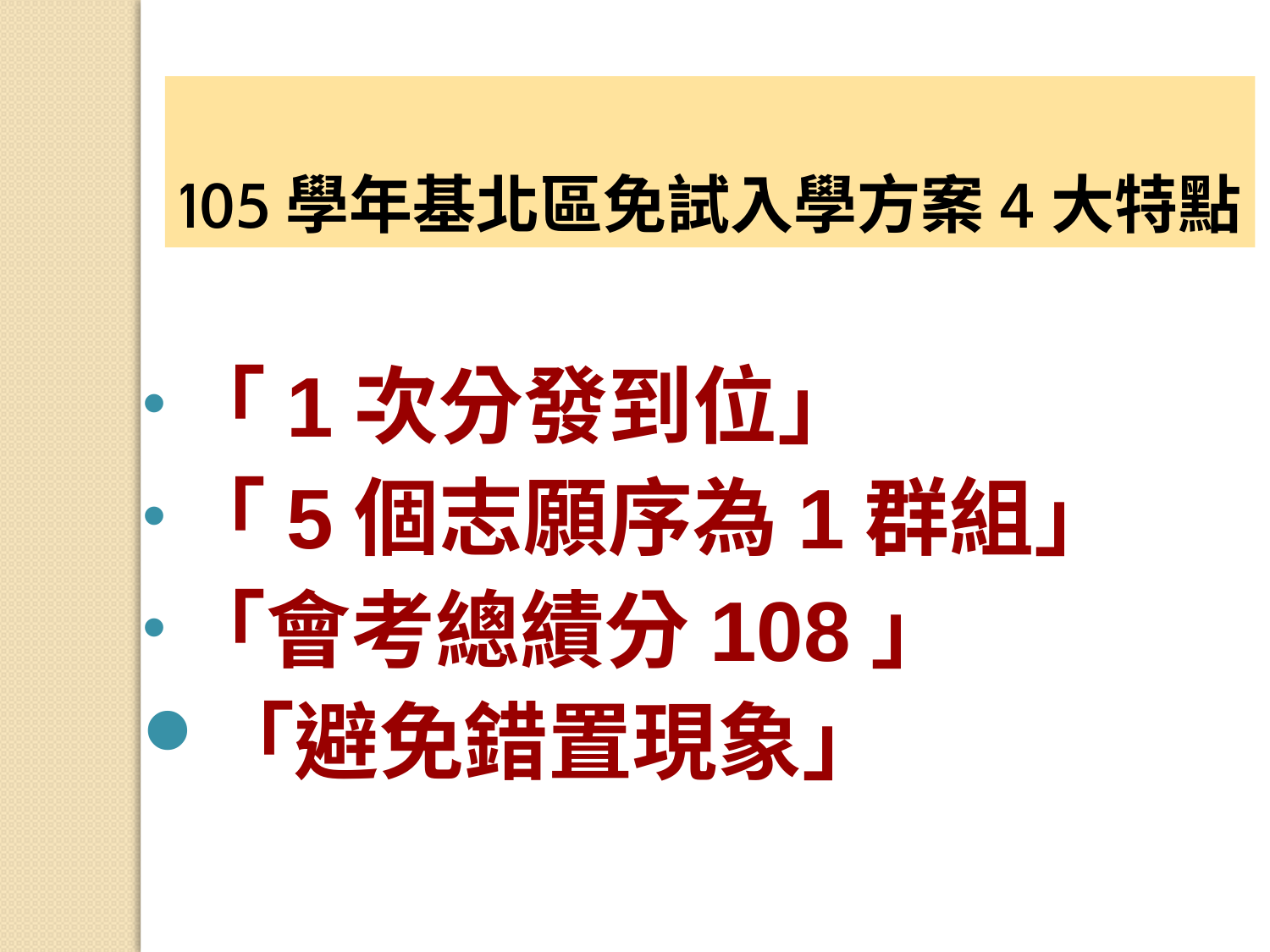

105學年基北區免試入學方案4大特點
「1次分發到位」
「5個志願序為1群組」
「會考總績分108」
「避免錯置現象」